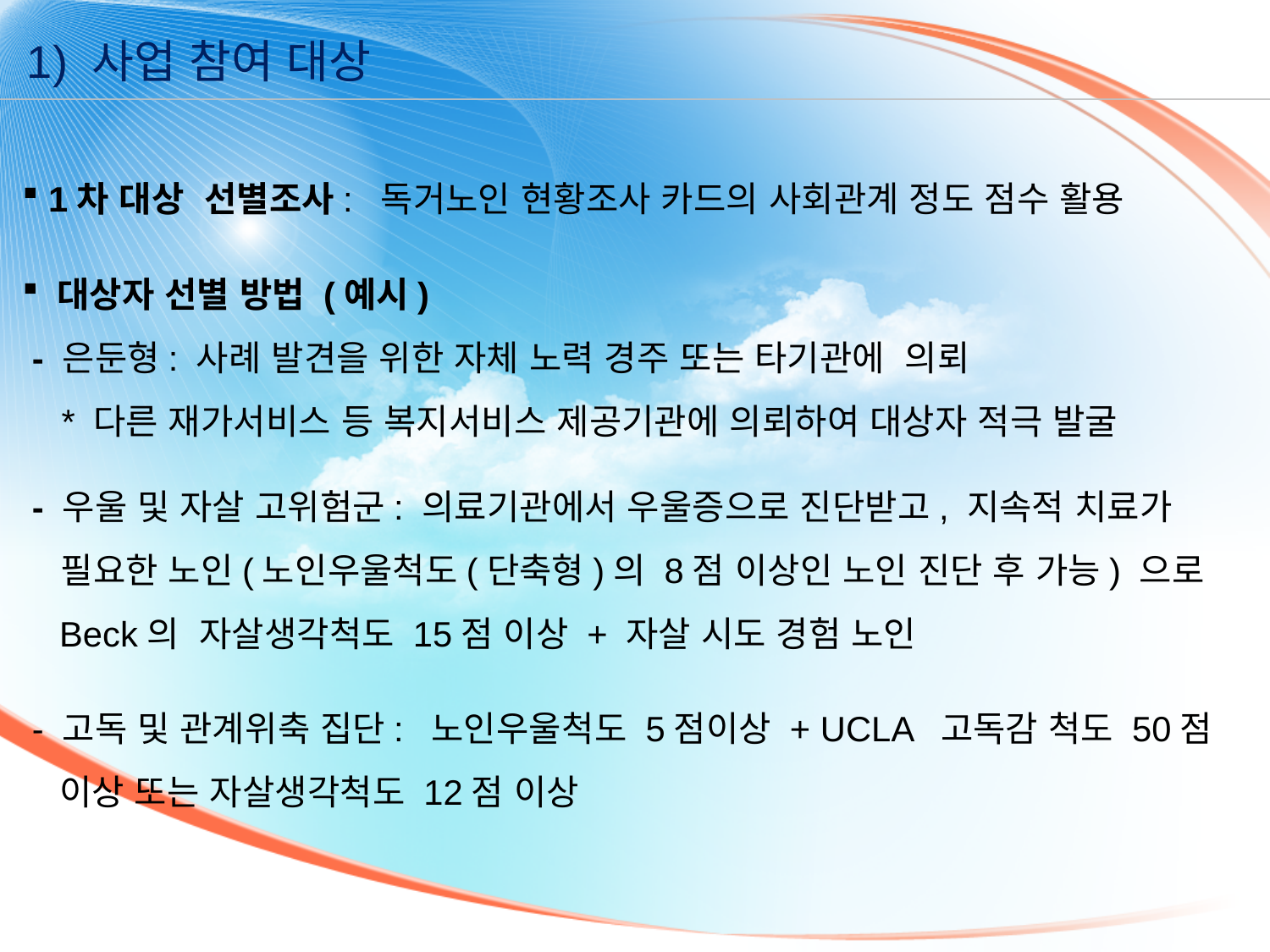

1) 사업 참여 대상

 1차 대상  선별조사:  독거노인 현황조사 카드의 사회관계 정도 점수 활용

 대상자 선별 방법 (예시)
 - 은둔형: 사례 발견을 위한 자체 노력 경주 또는 타기관에  의뢰
    * 다른 재가서비스 등 복지서비스 제공기관에 의뢰하여 대상자 적극 발굴

 - 우울 및 자살 고위험군: 의료기관에서 우울증으로 진단받고, 지속적 치료가
   필요한 노인(노인우울척도(단축형)의 8점 이상인 노인 진단 후 가능) 으로 Beck의  자살생각척도 15점 이상 + 자살 시도 경험 노인

 - 고독 및 관계위축 집단:  노인우울척도 5점이상 + UCLA  고독감 척도 50점 이상 또는 자살생각척도 12점 이상